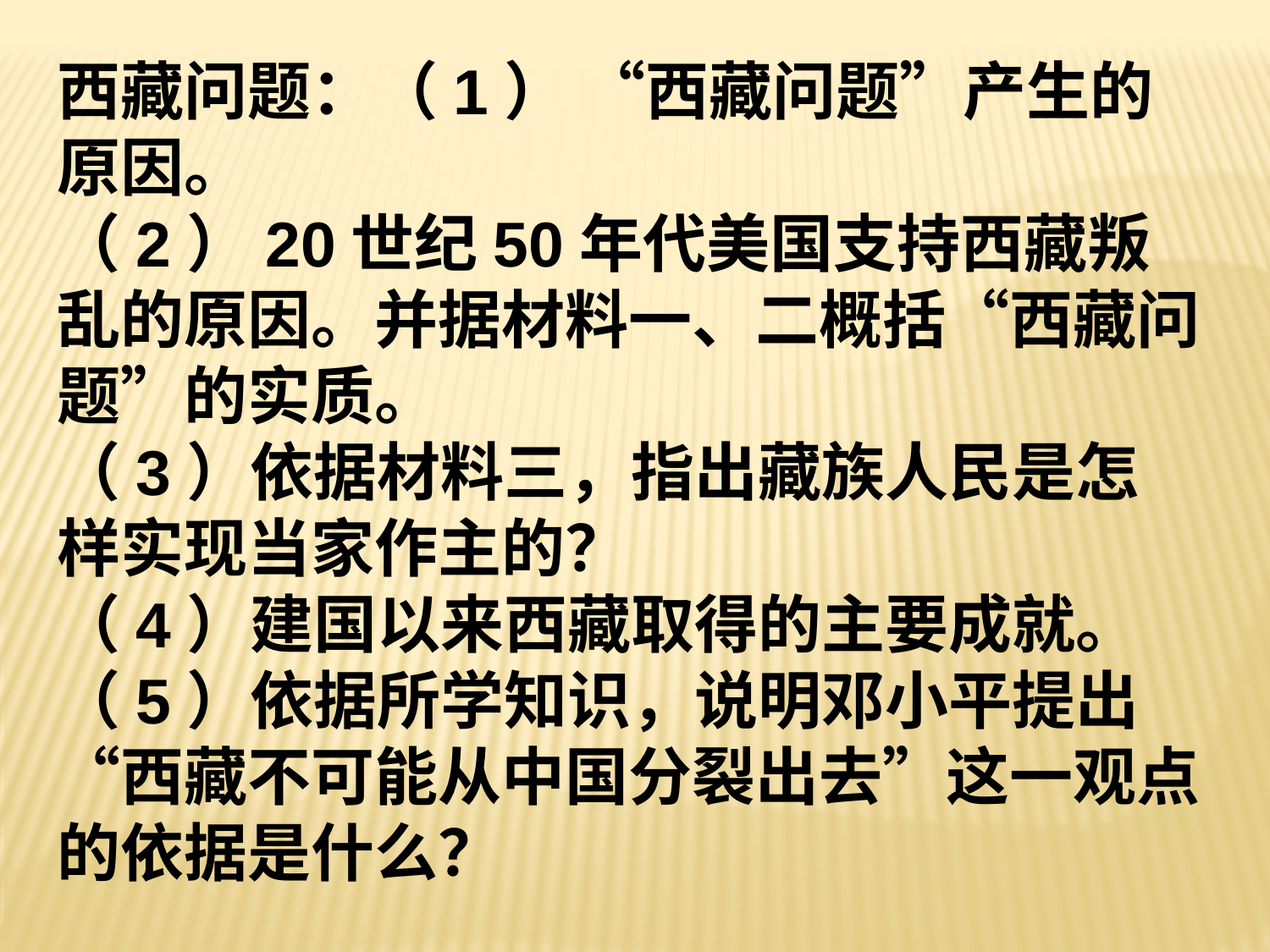

西藏问题：（1） “西藏问题”产生的原因。
（2）20世纪50年代美国支持西藏叛乱的原因。并据材料一、二概括“西藏问题”的实质。
（3）依据材料三，指出藏族人民是怎样实现当家作主的？
（4）建国以来西藏取得的主要成就。
（5）依据所学知识，说明邓小平提出“西藏不可能从中国分裂出去”这一观点的依据是什么？